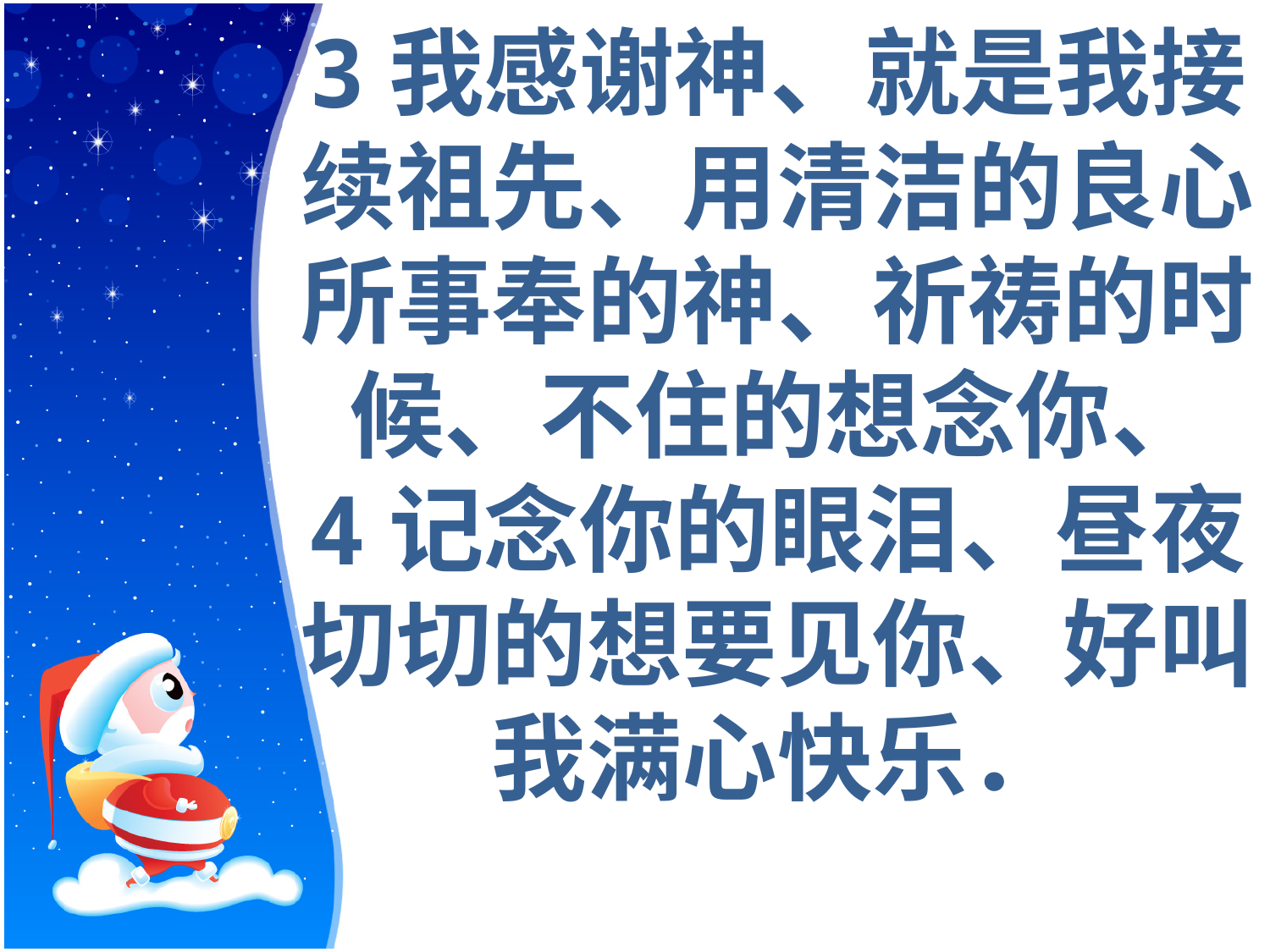

3我感谢神、就是我接续祖先、用清洁的良心所事奉的神、祈祷的时候、不住的想念你、
4记念你的眼泪、昼夜切切的想要见你、好叫我满心快乐．